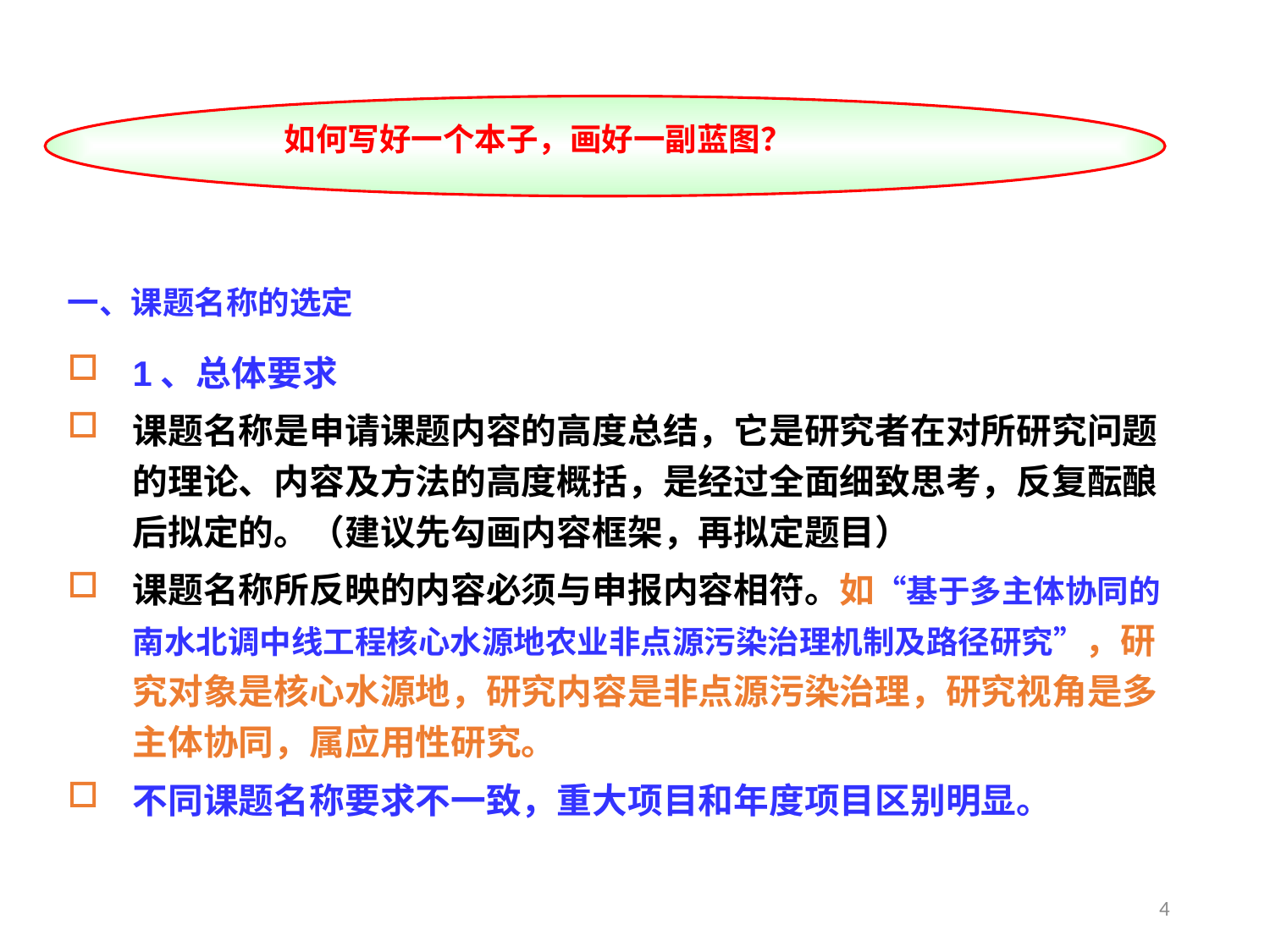

如何写好一个本子，画好一副蓝图？
一、课题名称的选定
1、总体要求
课题名称是申请课题内容的高度总结，它是研究者在对所研究问题的理论、内容及方法的高度概括，是经过全面细致思考，反复酝酿后拟定的。（建议先勾画内容框架，再拟定题目）
课题名称所反映的内容必须与申报内容相符。如“基于多主体协同的南水北调中线工程核心水源地农业非点源污染治理机制及路径研究”，研究对象是核心水源地，研究内容是非点源污染治理，研究视角是多主体协同，属应用性研究。
不同课题名称要求不一致，重大项目和年度项目区别明显。
4